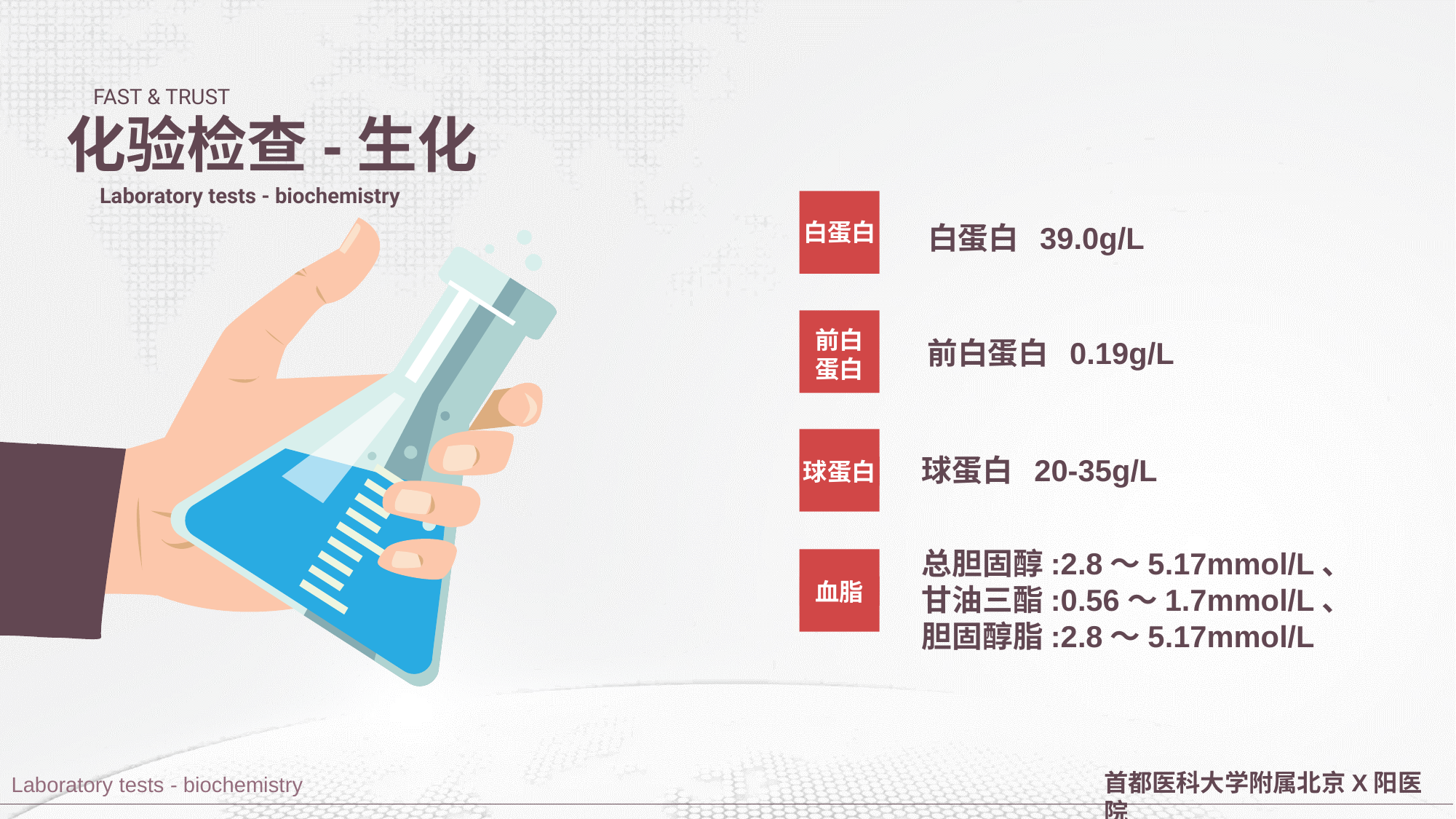

FAST & TRUST
化验检查-生化
Laboratory tests - biochemistry

白蛋白

白蛋白  39.0g/L

前白
蛋白
前白蛋白  0.19g/L

球蛋白
球蛋白  20-35g/L
总胆固醇:2.8～5.17mmol/L、
甘油三酯:0.56～1.7mmol/L、
胆固醇脂:2.8～5.17mmol/L

血脂
首都医科大学附属北京X阳医院
Laboratory tests - biochemistry